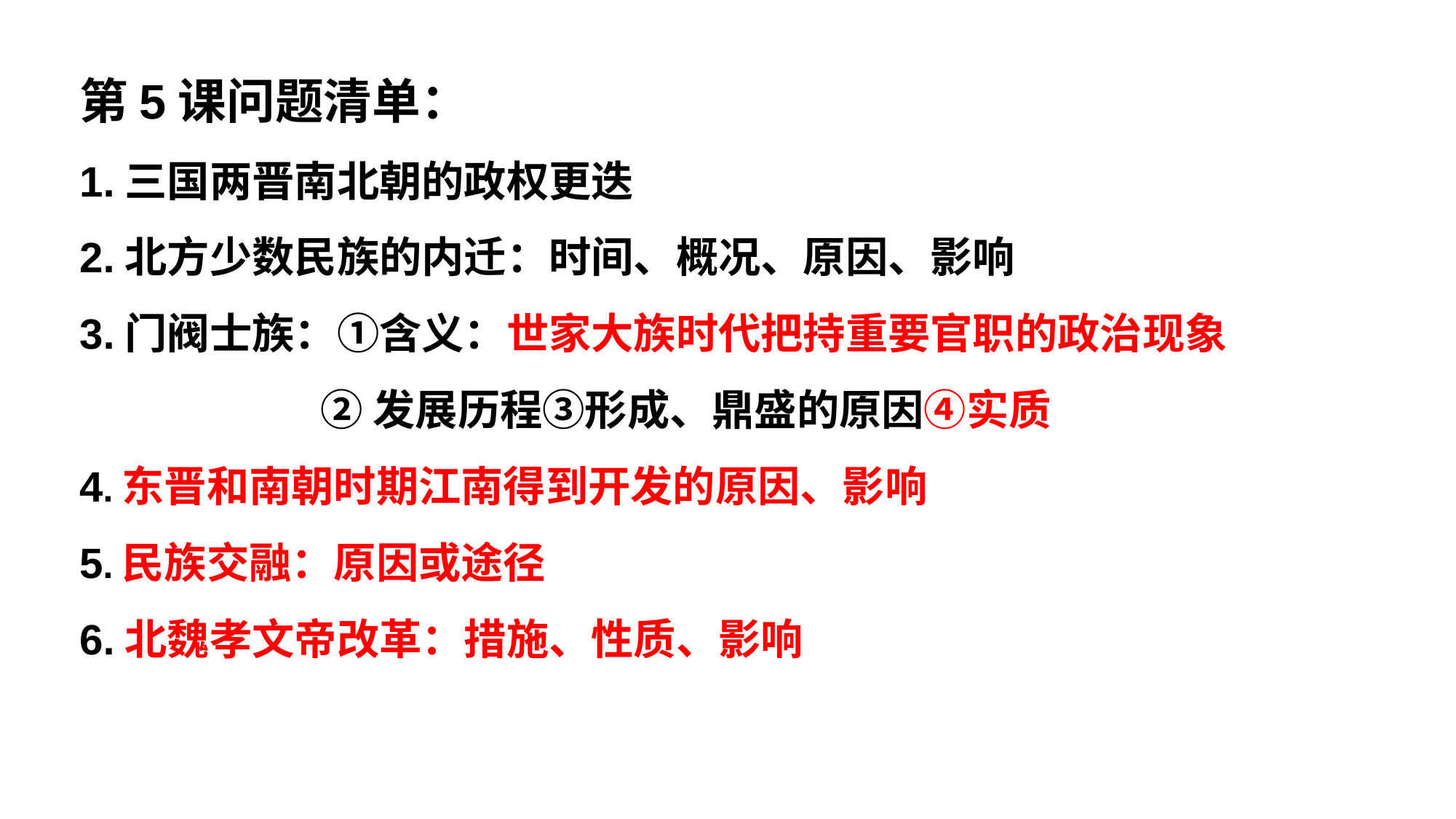

第5课问题清单：
1.三国两晋南北朝的政权更迭
2.北方少数民族的内迁：时间、概况、原因、影响
3.门阀士族：①含义：世家大族时代把持重要官职的政治现象
                         ②发展历程③形成、鼎盛的原因④实质
4.东晋和南朝时期江南得到开发的原因、影响
5.民族交融：原因或途径
6.北魏孝文帝改革：措施、性质、影响